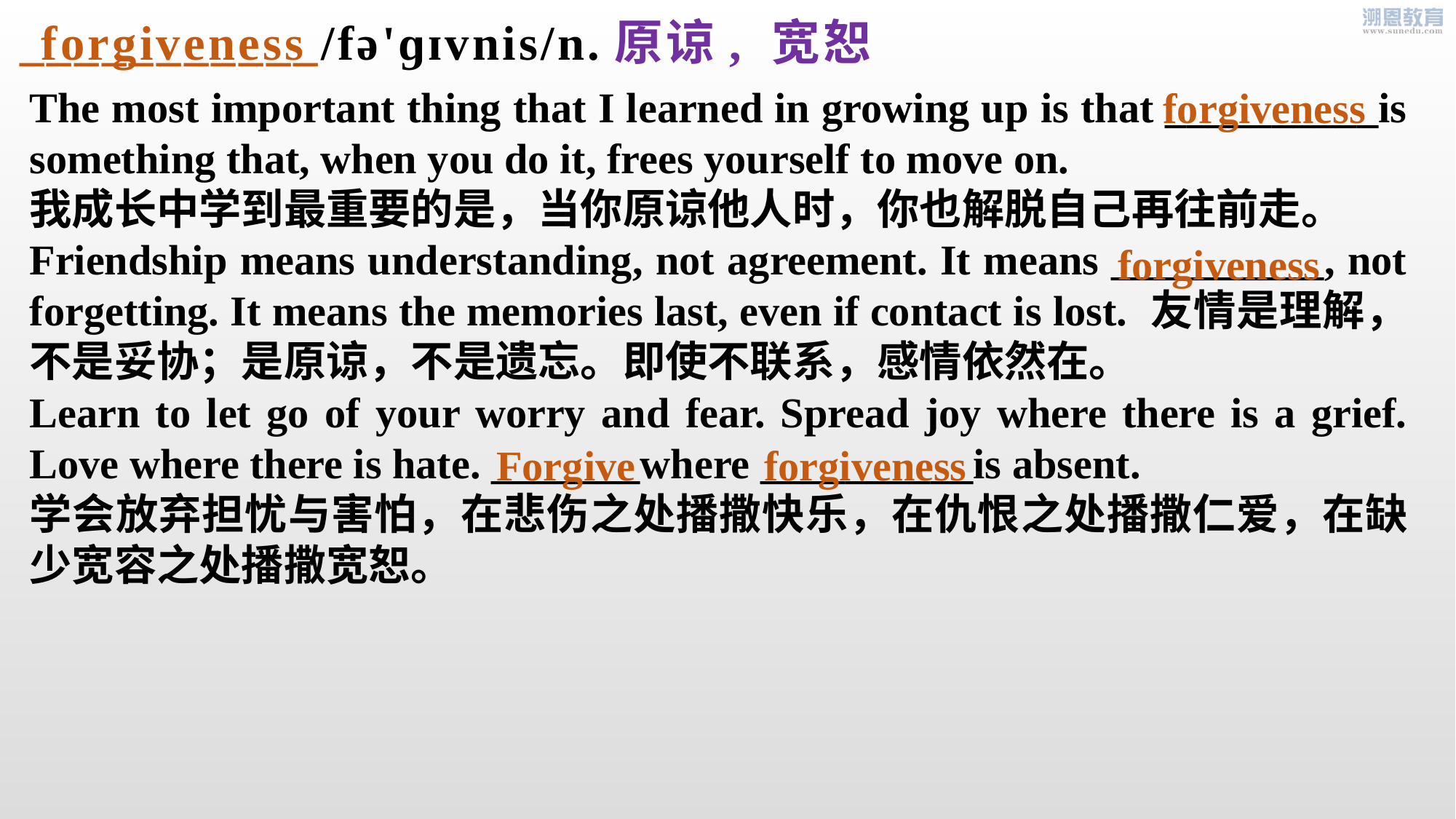

___________/fə'ɡɪvnis/n.原谅, 宽恕

forgiveness
The most important thing that I learned in growing up is that __________is something that, when you do it, frees yourself to move on.
我成长中学到最重要的是，当你原谅他人时，你也解脱自己再往前走。
Friendship means understanding, not agreement. It means __________, not forgetting. It means the memories last, even if contact is lost. 友情是理解，不是妥协；是原谅，不是遗忘。即使不联系，感情依然在。
Learn to let go of your worry and fear. Spread joy where there is a grief. Love where there is hate. _______where __________is absent.
学会放弃担忧与害怕，在悲伤之处播撒快乐，在仇恨之处播撒仁爱，在缺少宽容之处播撒宽恕。

forgiveness
forgiveness
Forgive
forgiveness